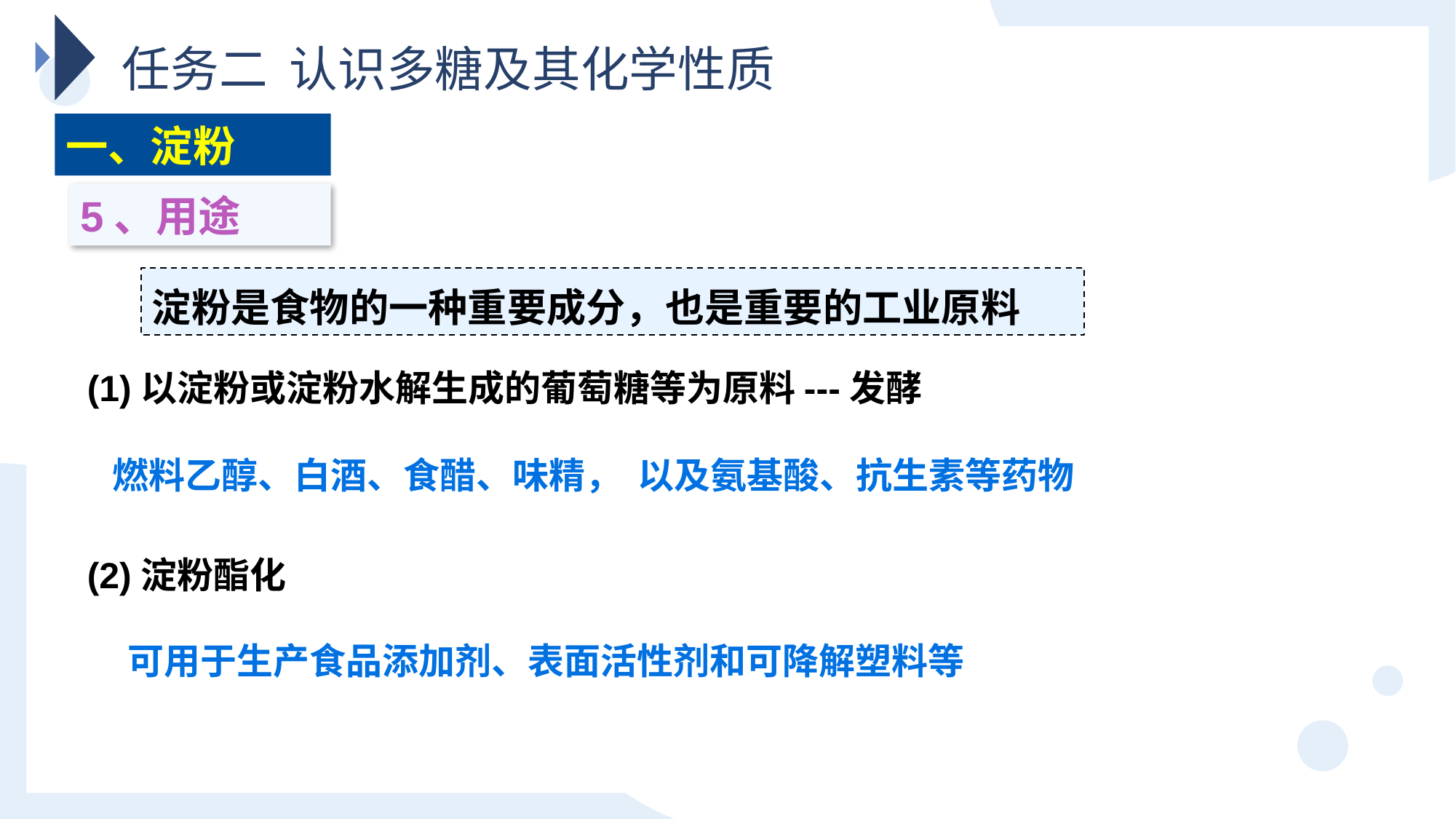

任务二  认识多糖及其化学性质

一、淀粉
5、用途
淀粉是食物的一种重要成分，也是重要的工业原料
(1)以淀粉或淀粉水解生成的葡萄糖等为原料---发酵
燃料乙醇、白酒、食醋、味精，  以及氨基酸、抗生素等药物
(2)淀粉酯化
可用于生产食品添加剂、表面活性剂和可降解塑料等